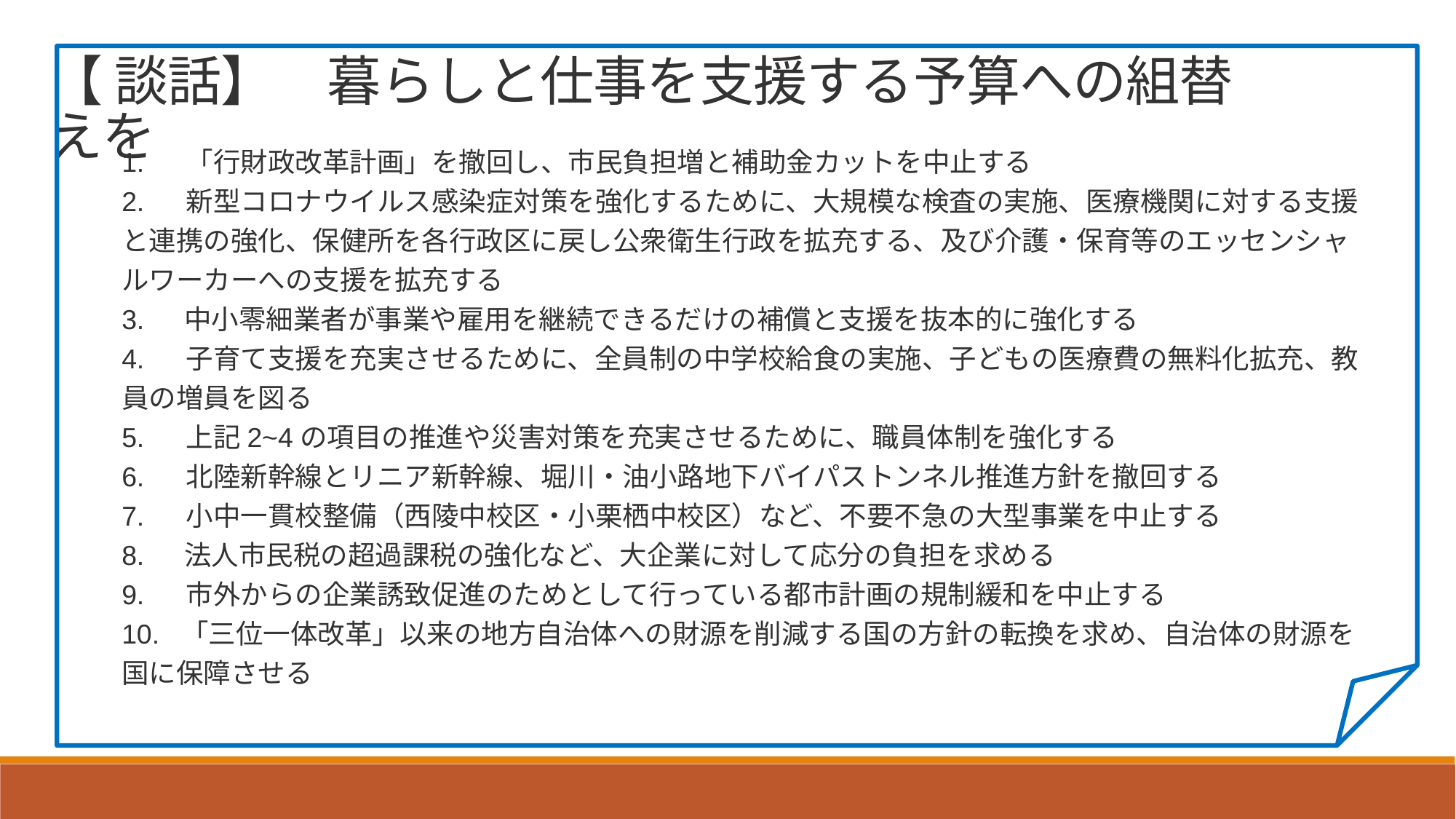

【 談話】　暮らしと仕事を支援する予算への組替えを
1. 　「行財政改革計画」を撤回し、市民負担増と補助金カットを中止する
2. 　新型コロナウイルス感染症対策を強化するために、大規模な検査の実施、医療機関に対する支援と連携の強化、保健所を各行政区に戻し公衆衛生行政を拡充する、及び介護・保育等のエッセンシャルワーカーへの支援を拡充する
3.　 中小零細業者が事業や雇用を継続できるだけの補償と支援を抜本的に強化する
4. 　子育て支援を充実させるために、全員制の中学校給食の実施、子どもの医療費の無料化拡充、教員の増員を図る
5. 　上記2~4の項目の推進や災害対策を充実させるために、職員体制を強化する
6. 　北陸新幹線とリニア新幹線、堀川・油小路地下バイパストンネル推進方針を撤回する
7. 　小中一貫校整備（西陵中校区・小栗栖中校区）など、不要不急の大型事業を中止する
8.　 法人市民税の超過課税の強化など、大企業に対して応分の負担を求める
9. 　市外からの企業誘致促進のためとして行っている都市計画の規制緩和を中止する
10.  「三位一体改革」以来の地方自治体への財源を削減する国の方針の転換を求め、自治体の財源を国に保障させる